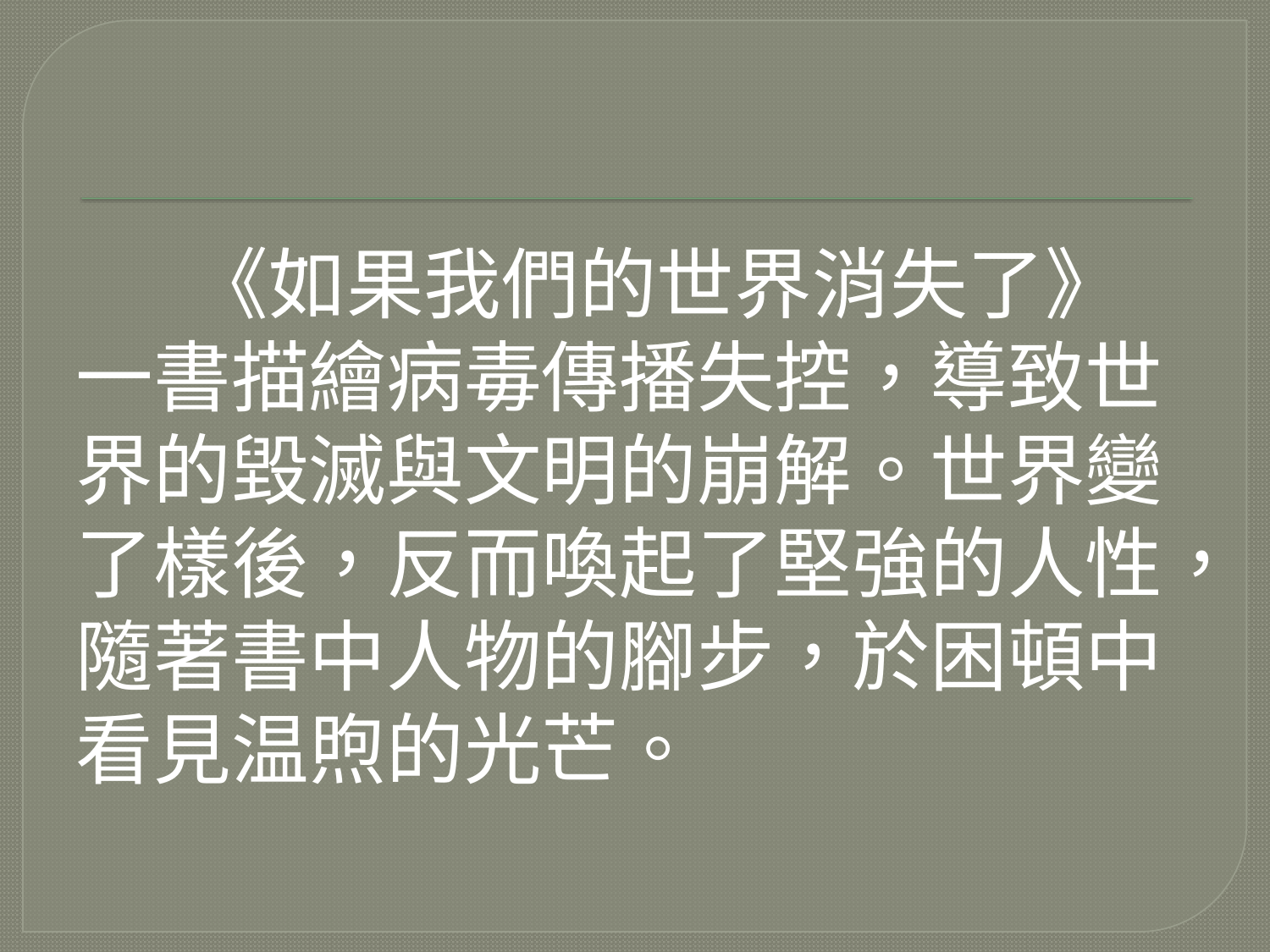

#
        《如果我們的世界消失了》一書描繪病毒傳播失控，導致世界的毀滅與文明的崩解。世界變了樣後，反而喚起了堅強的人性，隨著書中人物的腳步，於困頓中看見温煦的光芒。